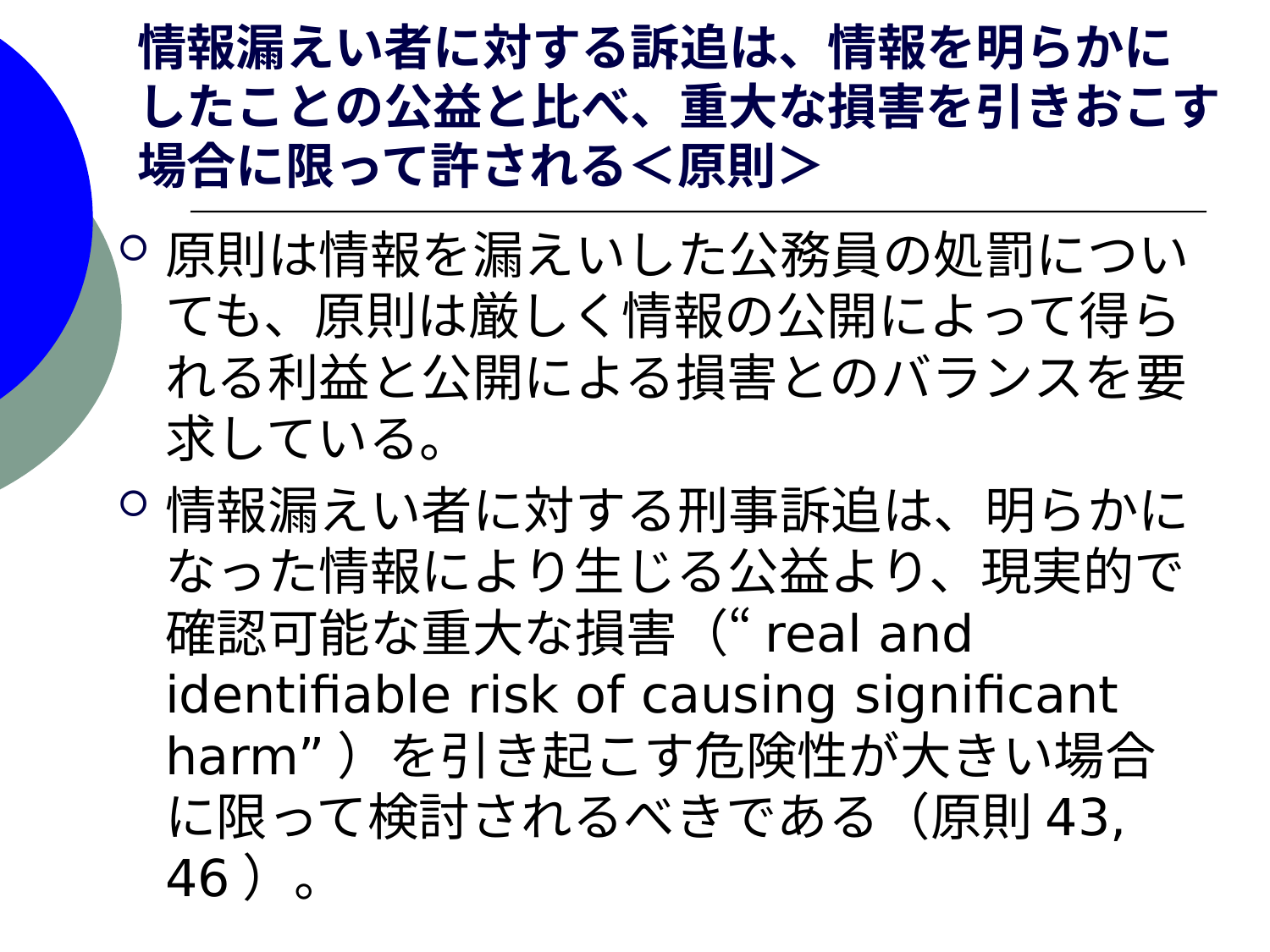

# 情報漏えい者に対する訴追は、情報を明らかにしたことの公益と比べ、重大な損害を引きおこす場合に限って許される＜原則＞
原則は情報を漏えいした公務員の処罰についても、原則は厳しく情報の公開によって得られる利益と公開による損害とのバランスを要求している。
情報漏えい者に対する刑事訴追は、明らかになった情報により生じる公益より、現実的で確認可能な重大な損害（“real and identifiable risk of causing significant harm”）を引き起こす危険性が大きい場合に限って検討されるべきである（原則43, 46）。